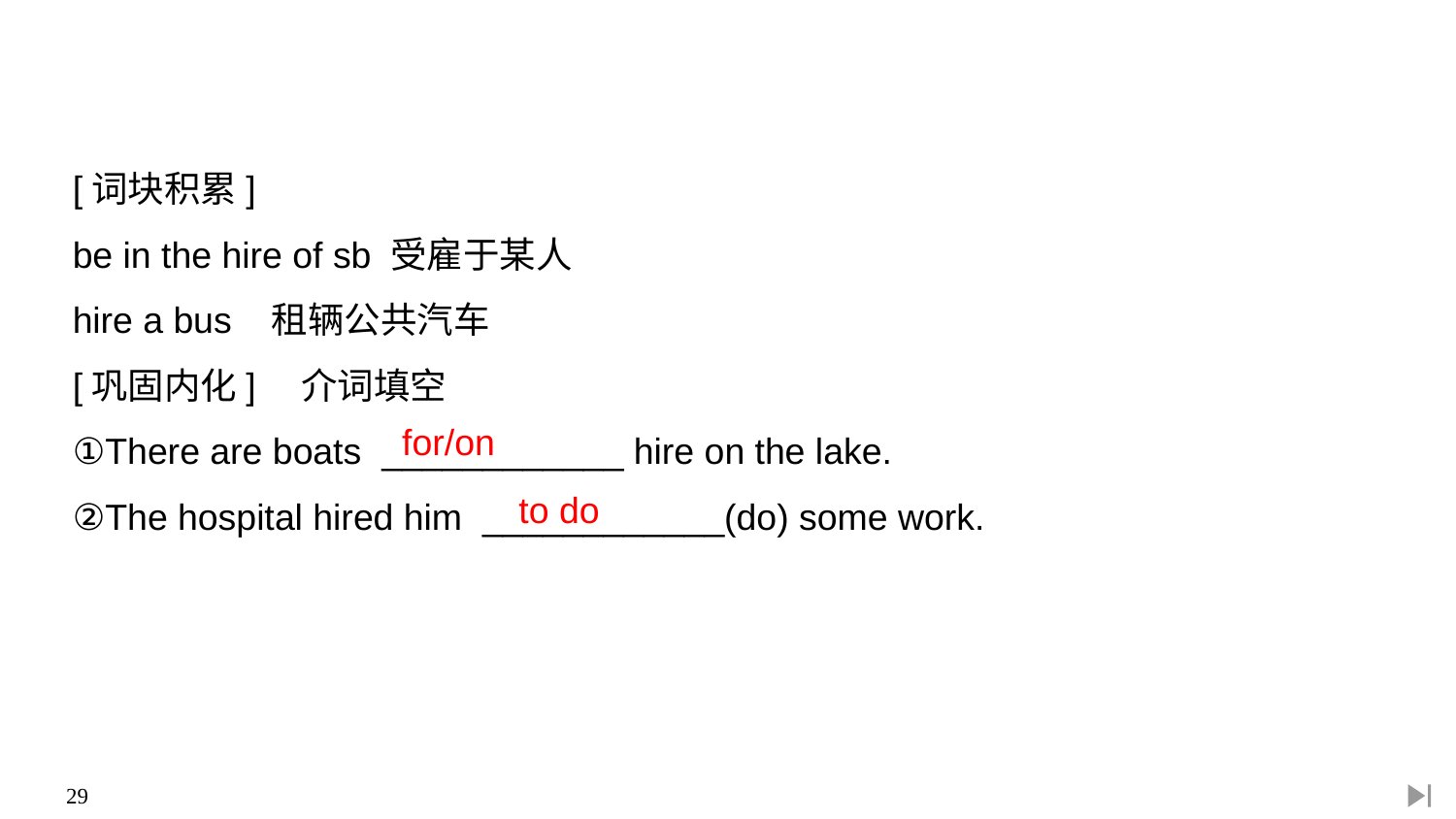

[词块积累]
be in the hire of sb 受雇于某人
hire a bus   租辆公共汽车
[巩固内化]　介词填空
①There are boats  ____________ hire on the lake.
②The hospital hired him  ____________(do) some work.
for/on
to do